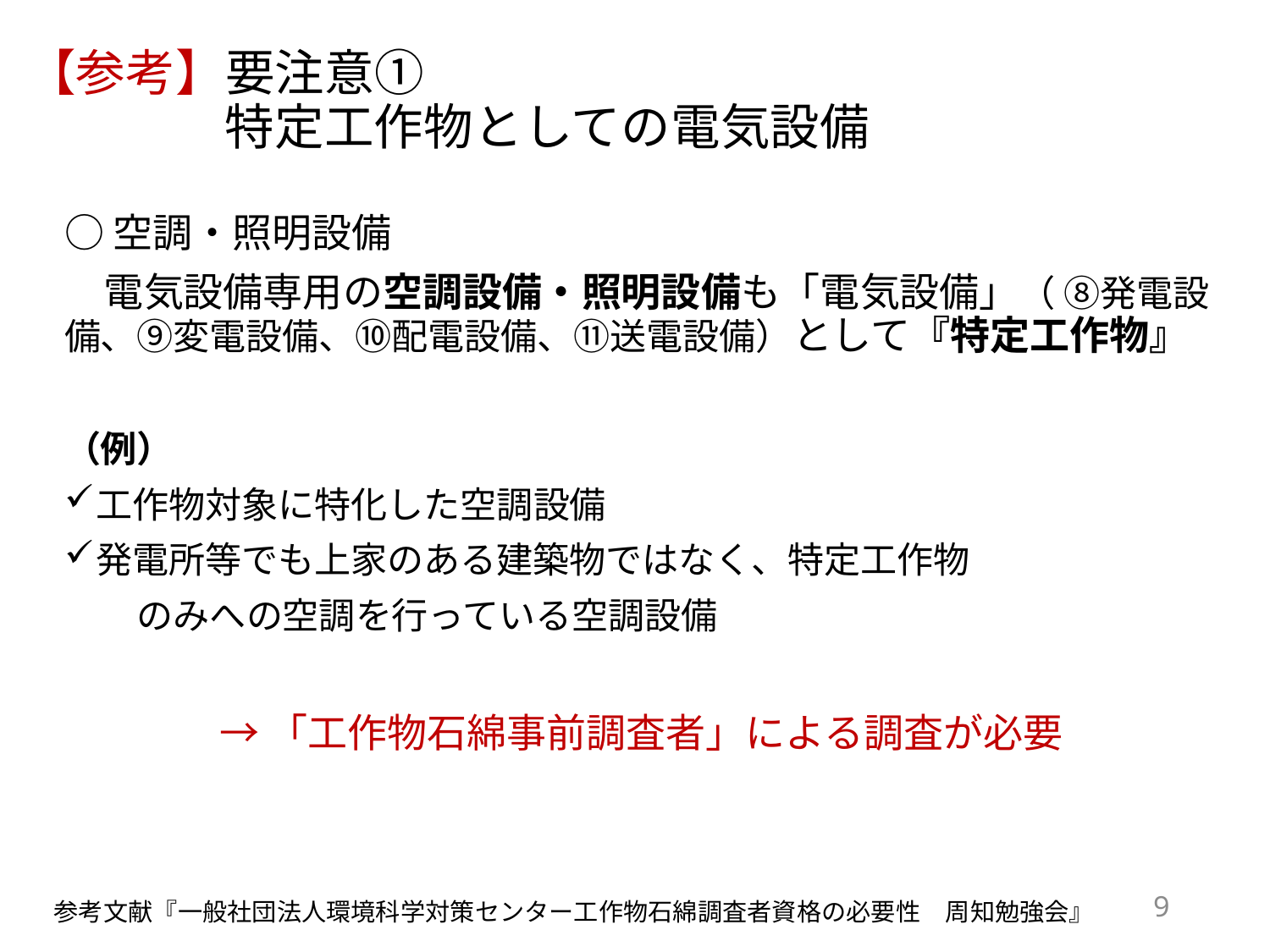

# 【参考】要注意① 　　　　特定工作物としての電気設備
○空調・照明設備
　電気設備専用の空調設備・照明設備も「電気設備」（ ⑧発電設備、⑨変電設備、⑩配電設備、⑪送電設備）として『特定工作物』

（例）
工作物対象に特化した空調設備
発電所等でも上家のある建築物ではなく、特定工作物
　　のみへの空調を行っている空調設備

→「工作物石綿事前調査者」による調査が必要

9
参考文献『一般社団法人環境科学対策センター工作物石綿調査者資格の必要性　周知勉強会』